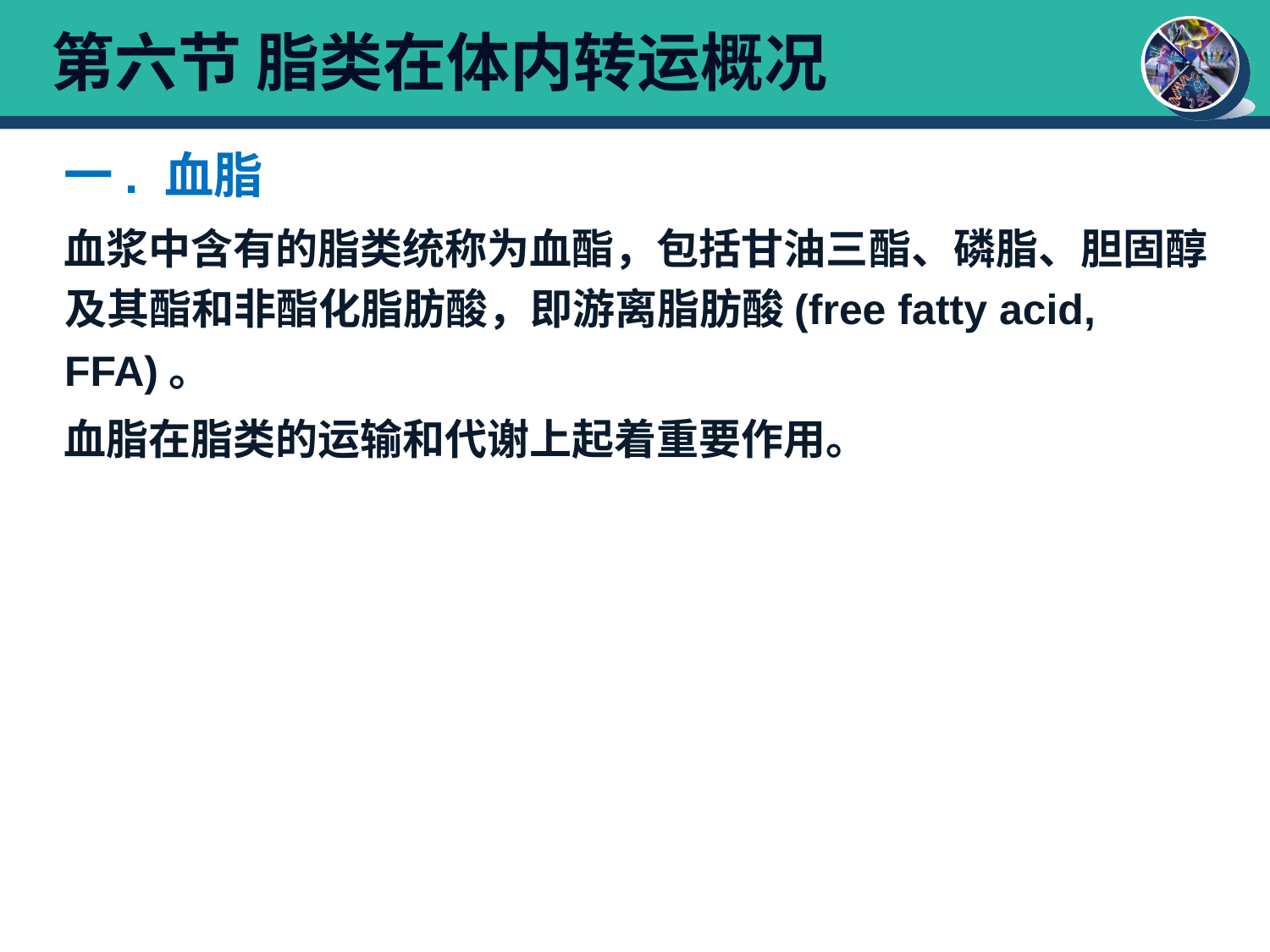

# 第六节 脂类在体内转运概况
一. 血脂
血浆中含有的脂类统称为血酯，包括甘油三酯、磷脂、胆固醇及其酯和非酯化脂肪酸，即游离脂肪酸(free fatty acid, FFA)。
血脂在脂类的运输和代谢上起着重要作用。